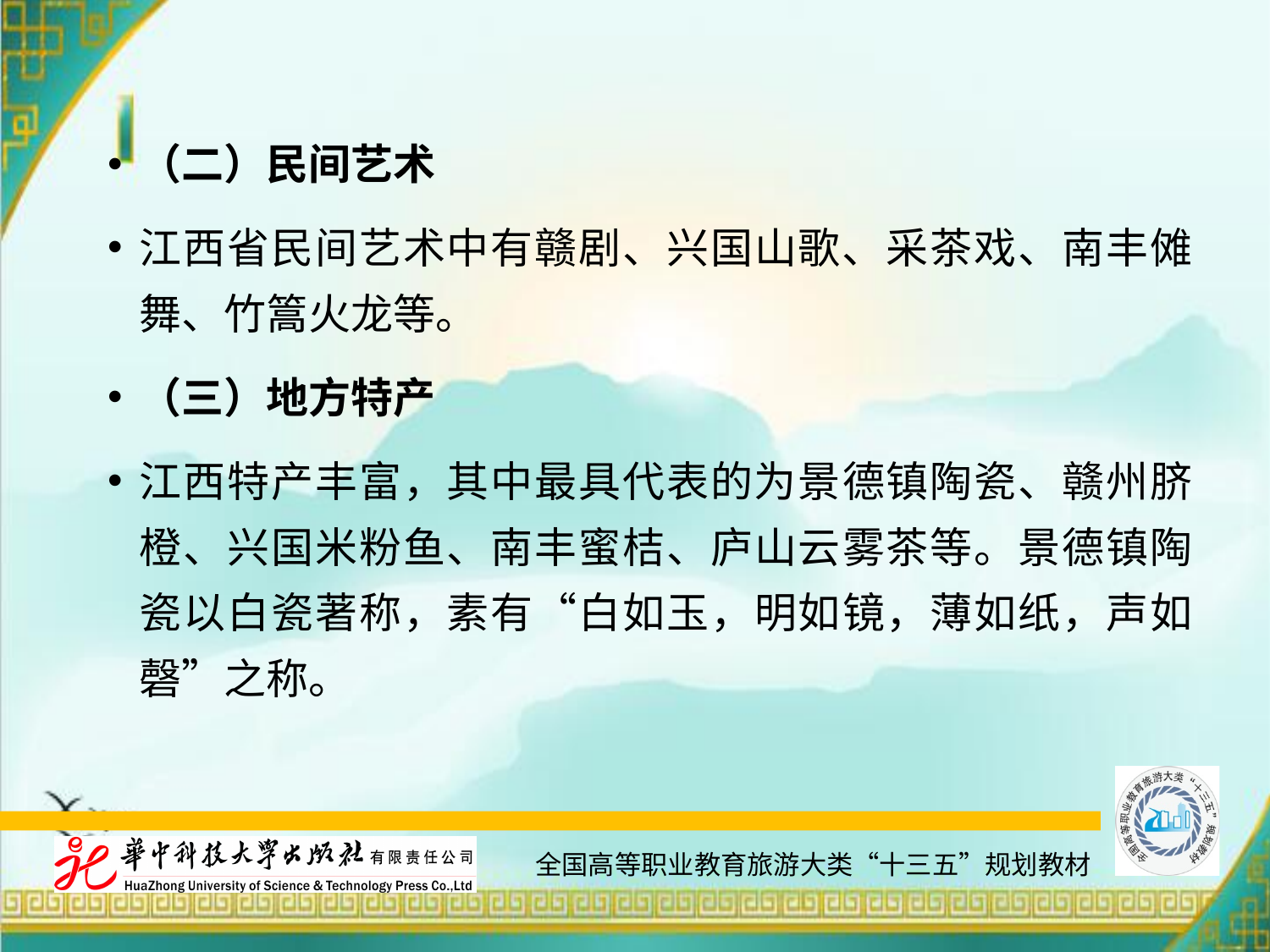

（二）民间艺术
江西省民间艺术中有赣剧、兴国山歌、采茶戏、南丰傩舞、竹篙火龙等。
（三）地方特产
江西特产丰富，其中最具代表的为景德镇陶瓷、赣州脐橙、兴国米粉鱼、南丰蜜桔、庐山云雾茶等。景德镇陶瓷以白瓷著称，素有“白如玉，明如镜，薄如纸，声如磬”之称。